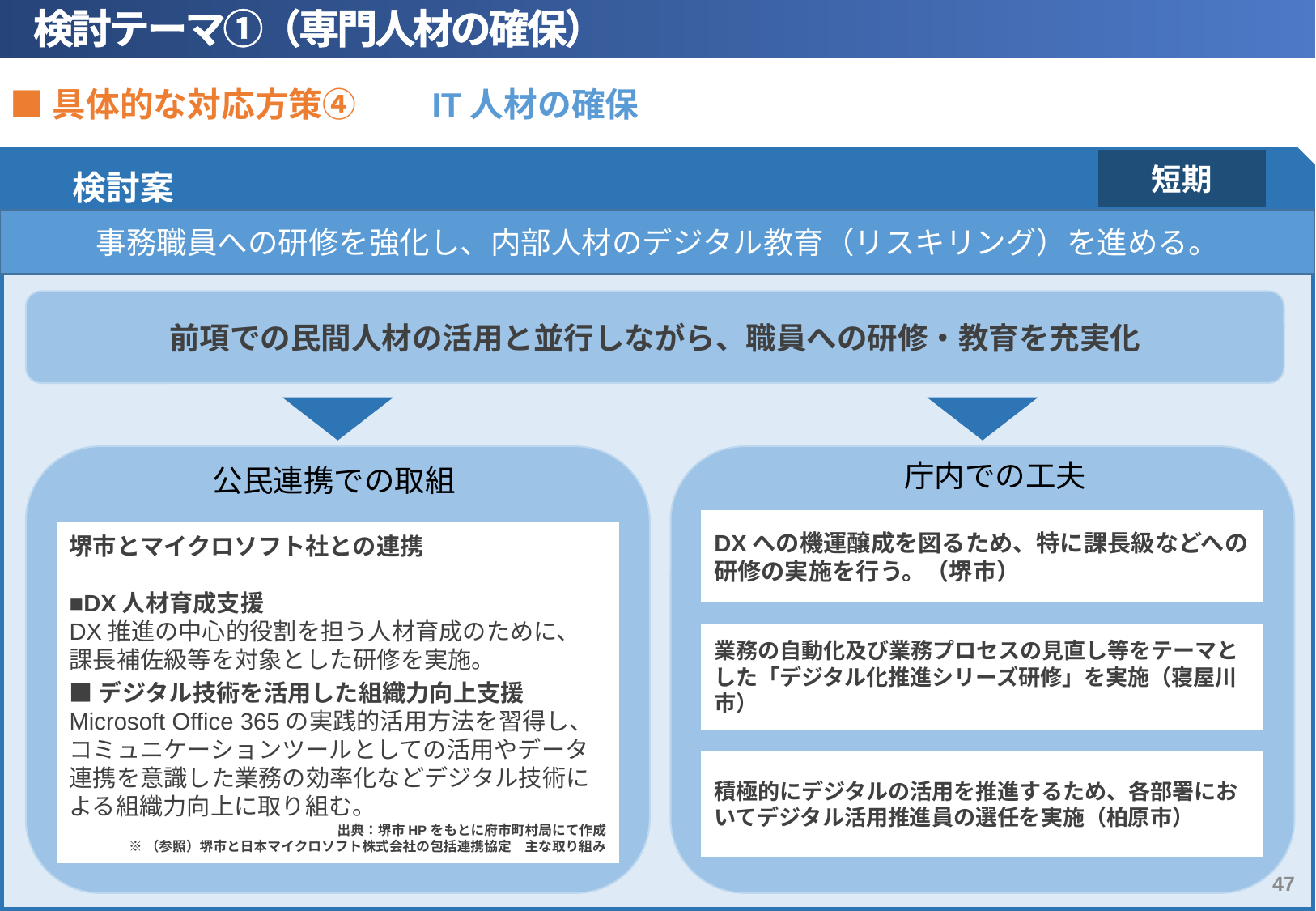

検討テーマ①（専門人材の確保）

■具体的な対応方策④　　IT人材の確保
短期
検討案
事務職員への研修を強化し、内部人材のデジタル教育（リスキリング）を進める。

前項での民間人材の活用と並行しながら、職員への研修・教育を充実化

庁内での工夫
公民連携での取組
DXへの機運醸成を図るため、特に課長級などへの研修の実施を行う。（堺市）
堺市とマイクロソフト社との連携

■DX人材育成支援
DX推進の中心的役割を担う人材育成のために、
課長補佐級等を対象とした研修を実施。
■デジタル技術を活用した組織力向上支援
Microsoft Office 365の実践的活用方法を習得し、コミュニケーションツールとしての活用やデータ連携を意識した業務の効率化などデジタル技術による組織力向上に取り組む。

出典：堺市HPをもとに府市町村局にて作成
※（参照）堺市と日本マイクロソフト株式会社の包括連携協定　主な取り組み
業務の自動化及び業務プロセスの見直し等をテーマとした「デジタル化推進シリーズ研修」を実施（寝屋川市）
積極的にデジタルの活用を推進するため、各部署においてデジタル活用推進員の選任を実施（柏原市）
47